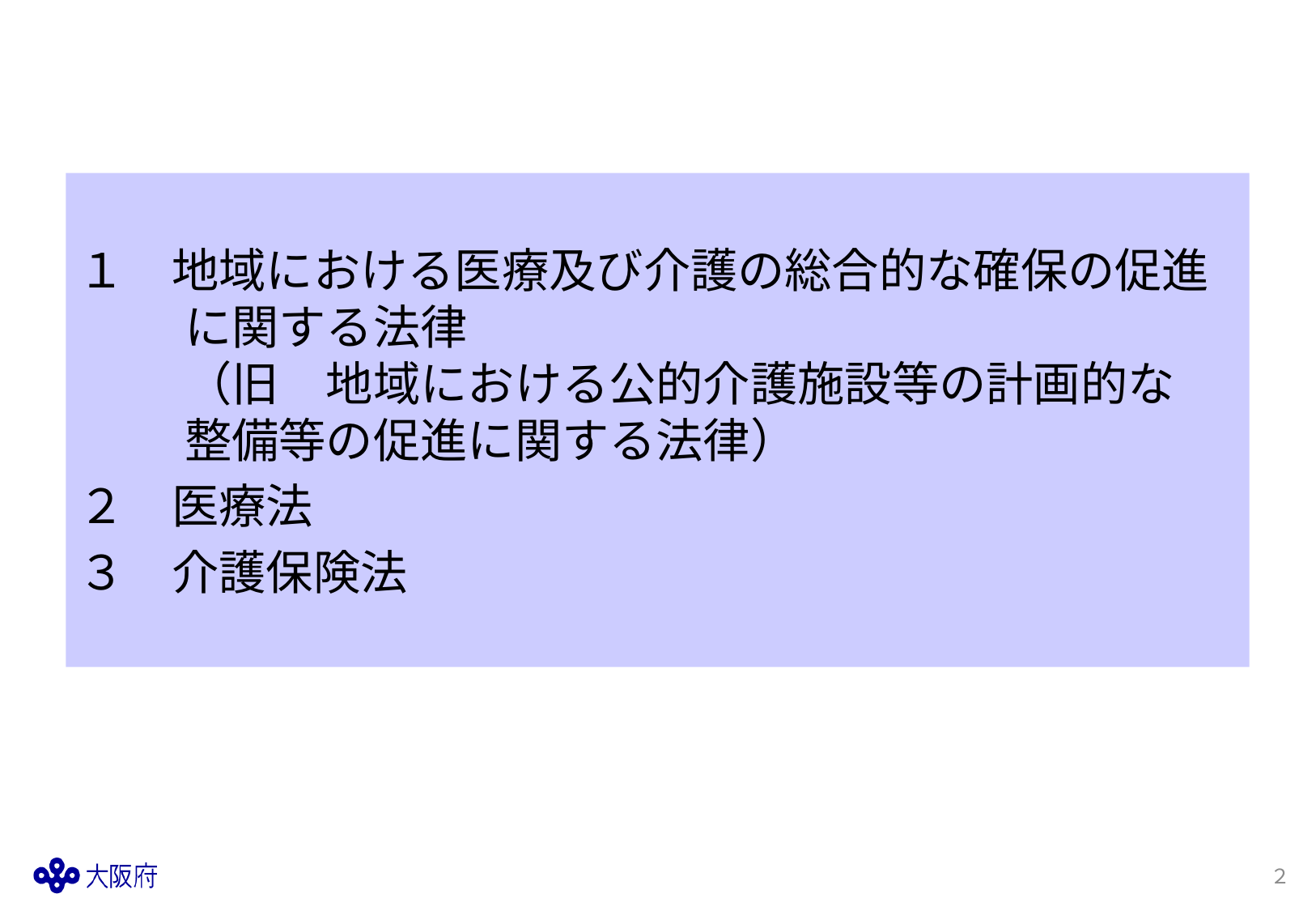

１　地域における医療及び介護の総合的な確保の促進に関する法律
（旧　地域における公的介護施設等の計画的な
整備等の促進に関する法律）
２　医療法
３　介護保険法
２